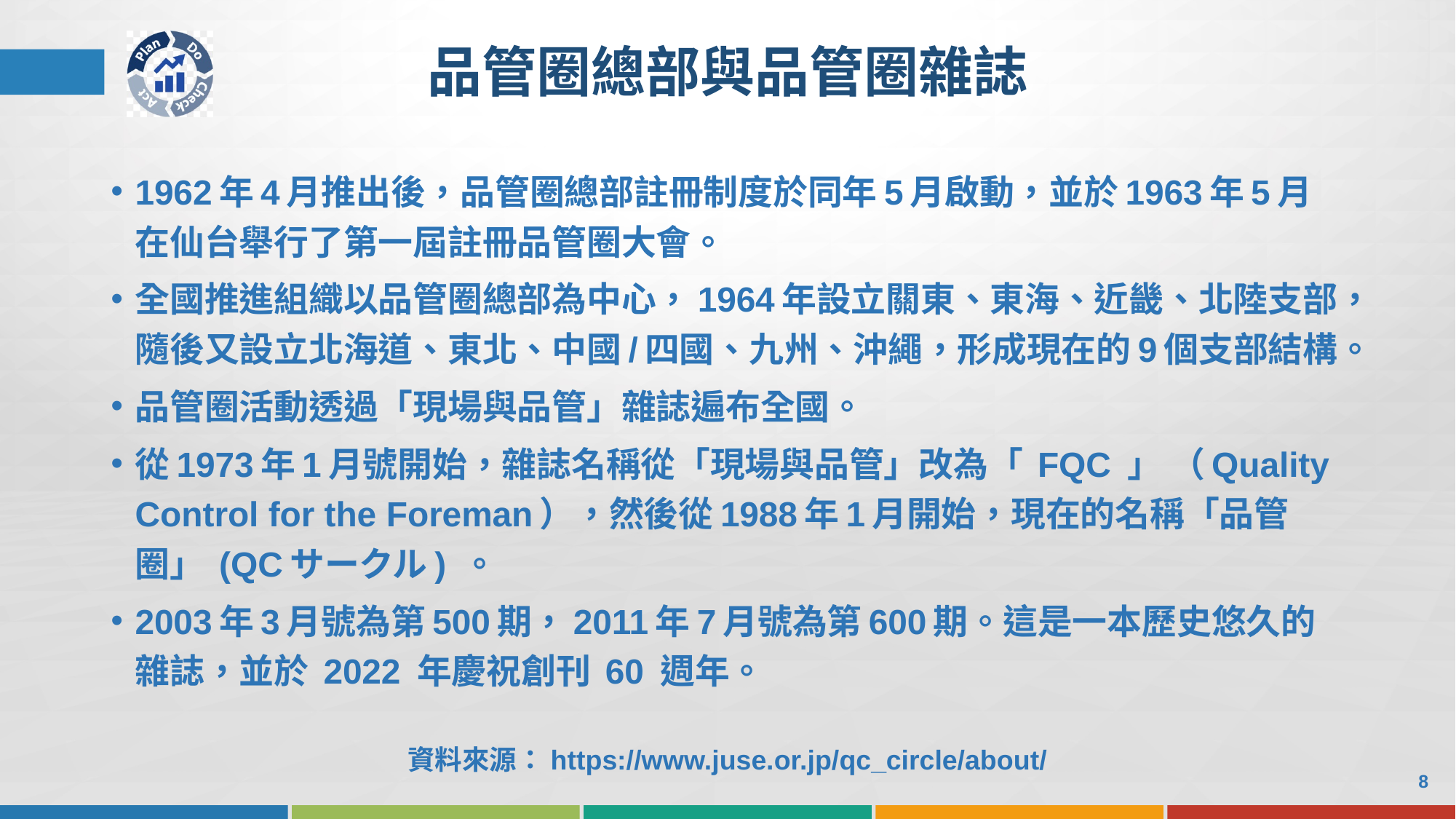

# 品管圈總部與品管圈雜誌
1962年4月推出後，品管圈總部註冊制度於同年5月啟動，並於1963年5月在仙台舉行了第一屆註冊品管圈大會。
全國推進組織以品管圈總部為中心，1964年設立關東、東海、近畿、北陸支部，隨後又設立北海道、東北、中國/四國、九州、沖繩，形成現在的9個支部結構。
品管圈活動透過「現場與品管」雜誌遍布全國。
從1973年1月號開始，雜誌名稱從「現場與品管」改為「 FQC 」 （Quality Control for the Foreman），然後從1988年1月開始，現在的名稱「品管圈」 (QCサークル) 。
2003年3月號為第500期，2011年7月號為第600期。這是一本歷史悠久的雜誌，並於 2022 年慶祝創刊 60 週年。
資料來源：https://www.juse.or.jp/qc_circle/about/
8